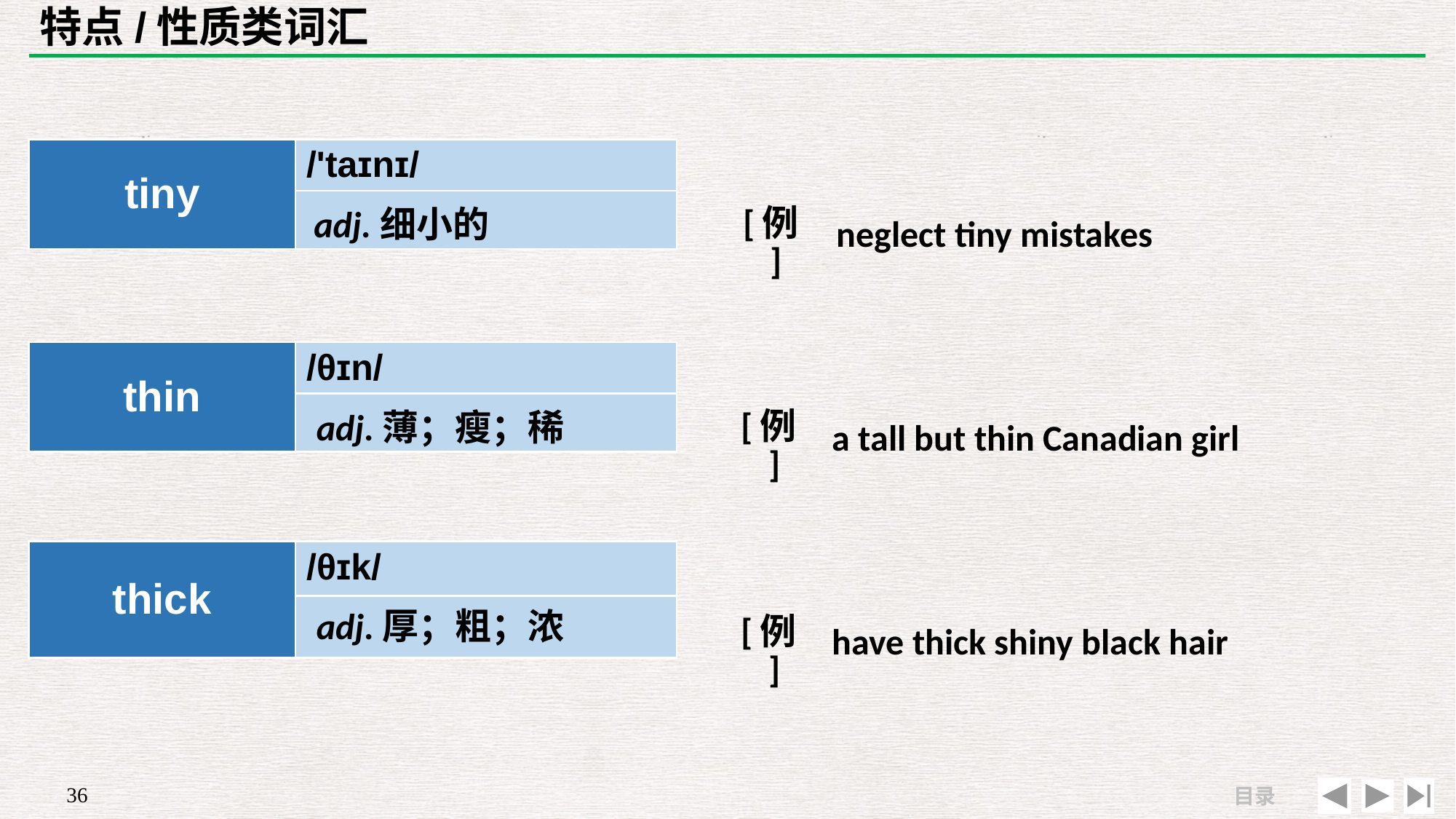

# 特点/性质类词汇

| tiny | /'taɪnɪ/ |
| --- | --- |
|  |  |
|  |  |
| --- | --- |
| [例] | neglect tiny mistakes |
adj.细小的
| thin | /θɪn/ |
| --- | --- |
|  |  |
|  |  |
| --- | --- |
| [例] | a tall but thin Canadian girl |
adj.薄；瘦；稀
| thick | /θɪk/ |
| --- | --- |
|  |  |
|  |  |
| --- | --- |
| [例] | have thick shiny black hair |
adj.厚；粗；浓